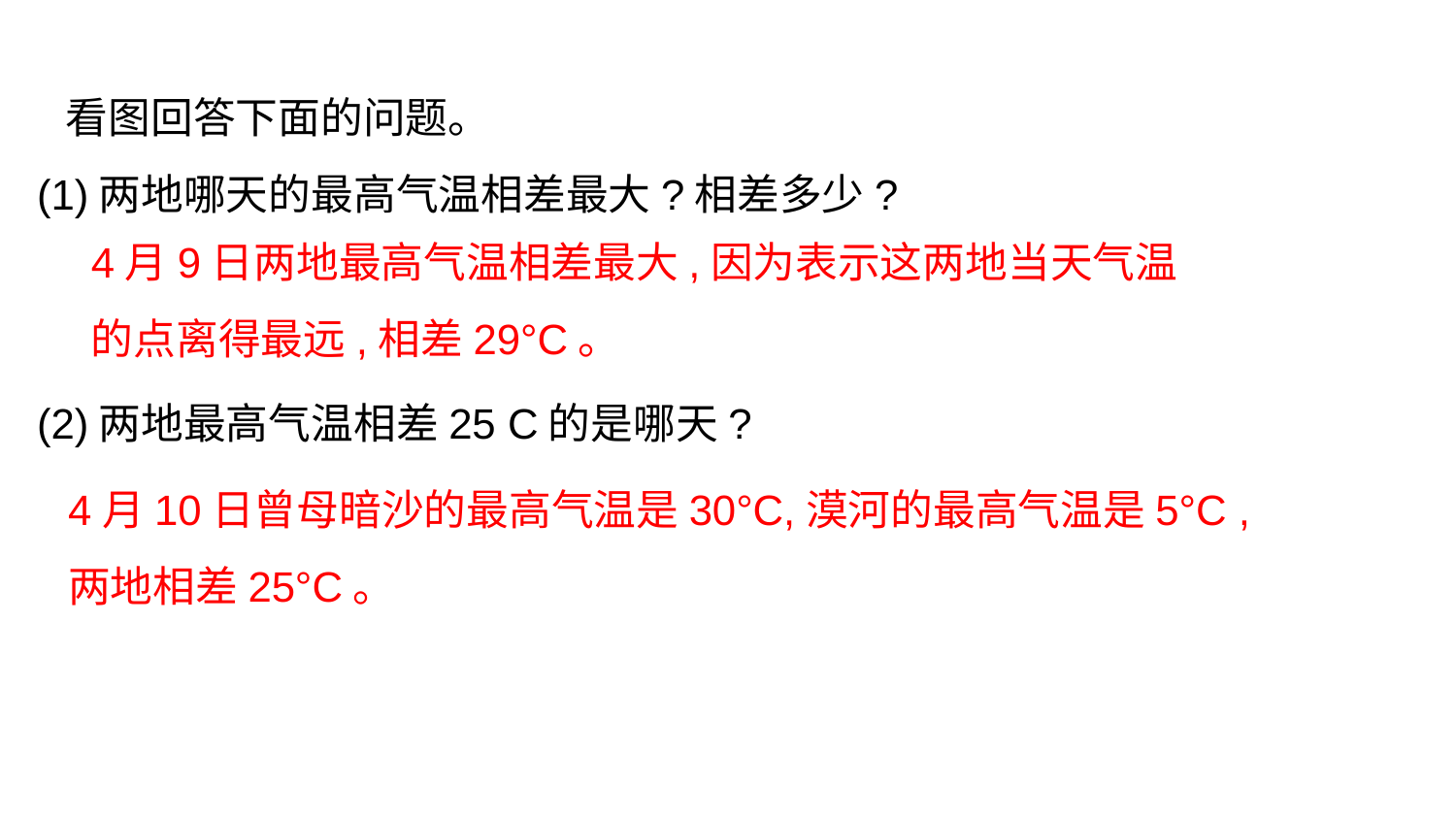

看图回答下面的问题。
(1)两地哪天的最高气温相差最大?相差多少?

(2)两地最高气温相差25 C的是哪天?

4月9日两地最高气温相差最大,因为表示这两地当天气温的点离得最远,相差29°C。
4月10日曾母暗沙的最高气温是30°C,漠河的最高气温是5°C ,两地相差25°C。